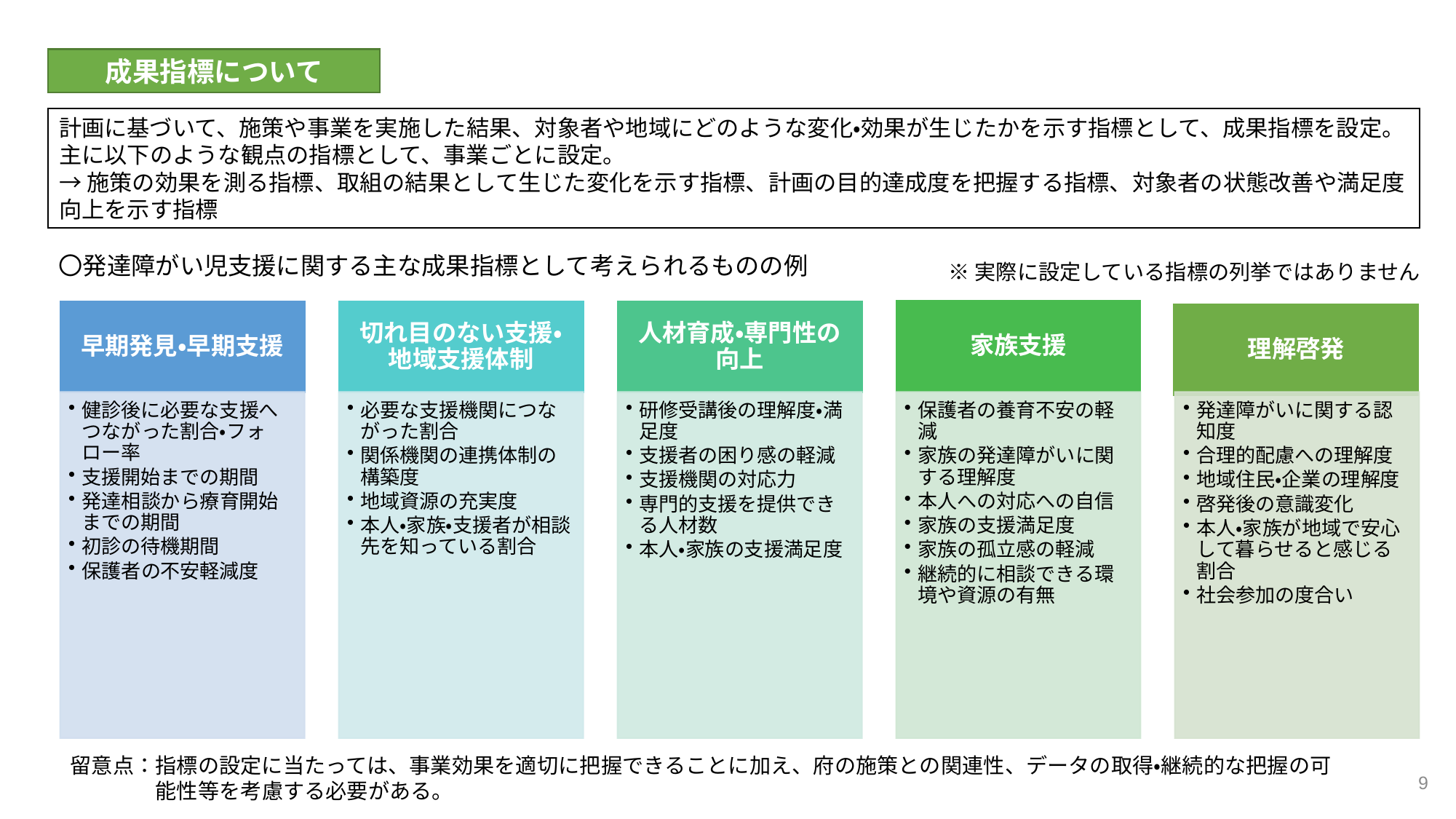

成果指標について
計画に基づいて、施策や事業を実施した結果、対象者や地域にどのような変化・効果が生じたかを示す指標として、成果指標を設定。
主に以下のような観点の指標として、事業ごとに設定。
→施策の効果を測る指標、取組の結果として生じた変化を示す指標、計画の目的達成度を把握する指標、対象者の状態改善や満足度向上を示す指標
〇発達障がい児支援に関する主な成果指標として考えられるものの例
※実際に設定している指標の列挙ではありません
早期発見・早期支援
健診後に必要な支援へつながった割合・フォロー率
支援開始までの期間
発達相談から療育開始までの期間
初診の待機期間
保護者の不安軽減度
切れ目のない支援・地域支援体制
必要な支援機関につながった割合
関係機関の連携体制の構築度
地域資源の充実度
本人・家族・支援者が相談先を知っている割合
人材育成・専門性の向上
研修受講後の理解度・満足度
支援者の困り感の軽減
支援機関の対応力
専門的支援を提供できる人材数
本人・家族の支援満足度
家族支援
保護者の養育不安の軽減
家族の発達障がいに関する理解度
本人への対応への自信
家族の支援満足度
家族の孤立感の軽減
継続的に相談できる環境や資源の有無
理解啓発
発達障がいに関する認知度
合理的配慮への理解度
地域住民・企業の理解度
啓発後の意識変化
本人・家族が地域で安心して暮らせると感じる割合
社会参加の度合い
留意点：指標の設定に当たっては、事業効果を適切に把握できることに加え、府の施策との関連性、データの取得・継続的な把握の可
　　　　能性等を考慮する必要がある。
9